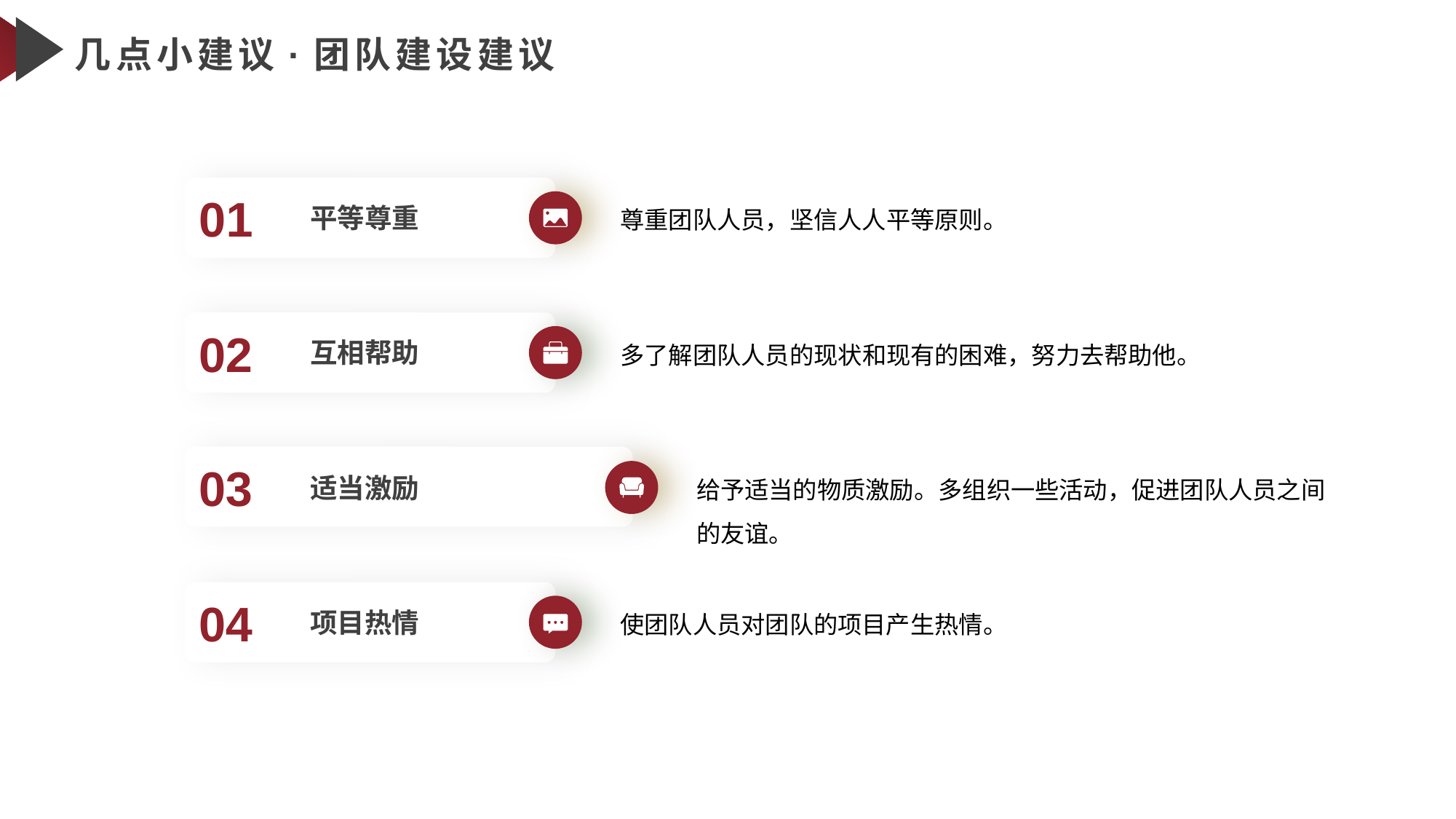

几点小建议·团队建设建议
0 1

平等尊重
尊重团队人员，坚信人人平等原则。
02

互相帮助
多了解团队人员的现状和现有的困难，努力去帮助他。
03

适当激励
给予适当的物质激励。多组织一些活动，促进团队人员之间的友谊。
04

项目热情
使团队人员对团队的项目产生热情。